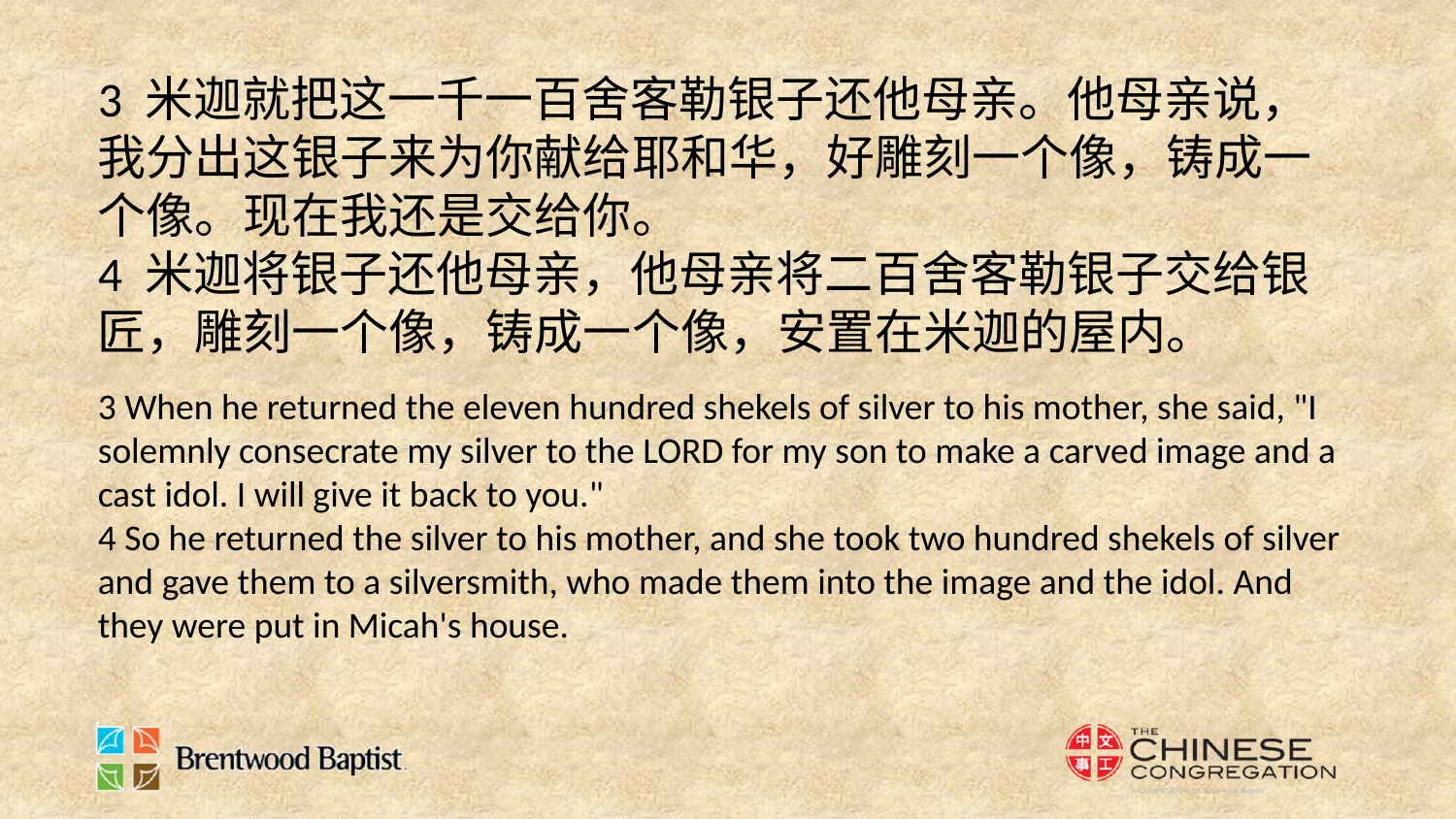

3 米迦就把这一千一百舍客勒银子还他母亲。他母亲说，我分出这银子来为你献给耶和华，好雕刻一个像，铸成一个像。现在我还是交给你。
4 米迦将银子还他母亲，他母亲将二百舍客勒银子交给银匠，雕刻一个像，铸成一个像，安置在米迦的屋内。

3 When he returned the eleven hundred shekels of silver to his mother, she said, "I solemnly consecrate my silver to the LORD for my son to make a carved image and a cast idol. I will give it back to you."
4 So he returned the silver to his mother, and she took two hundred shekels of silver and gave them to a silversmith, who made them into the image and the idol. And they were put in Micah's house.